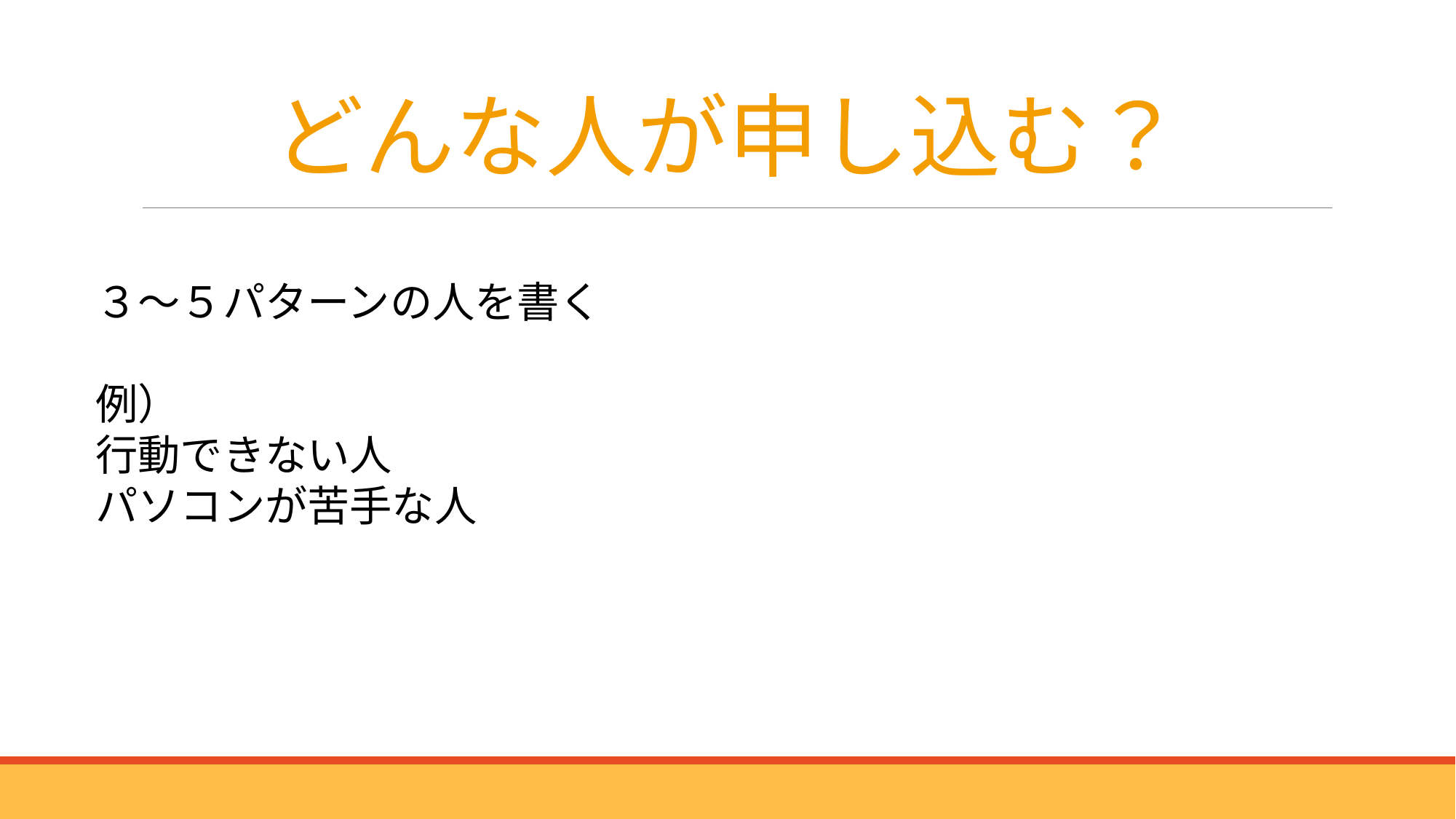

どんな人が申し込む？
３～５パターンの人を書く

例）
行動できない人
パソコンが苦手な人